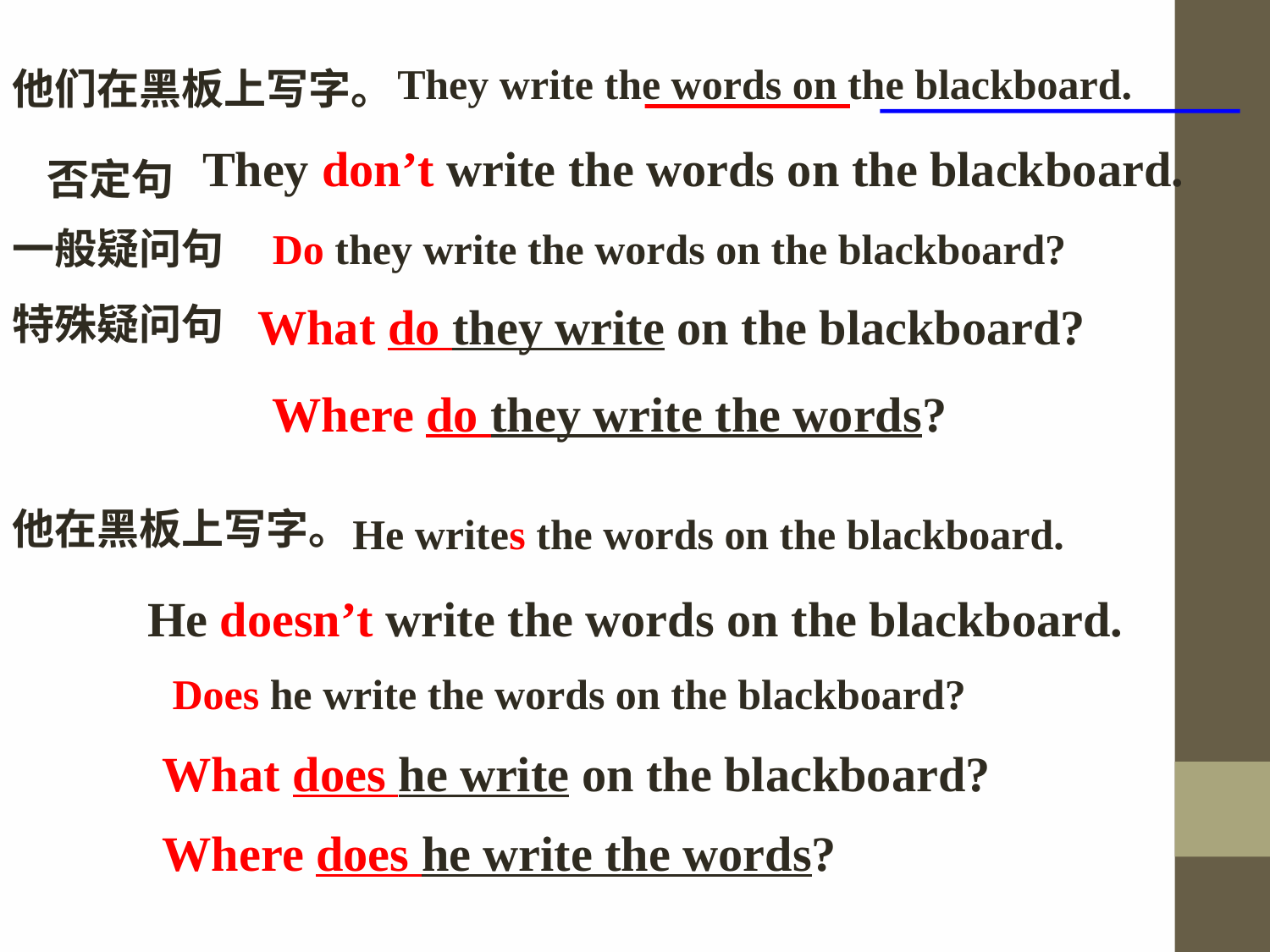

They write the words on the blackboard.
他们在黑板上写字。

They don’t write the words on the blackboard.
否定句
一般疑问句
Do they write the words on the blackboard?
What do they write on the blackboard?
特殊疑问句
Where do they write the words?
他在黑板上写字。
He writes the words on the blackboard.
He doesn’t write the words on the blackboard.
Does he write the words on the blackboard?
What does he write on the blackboard?
Where does he write the words?